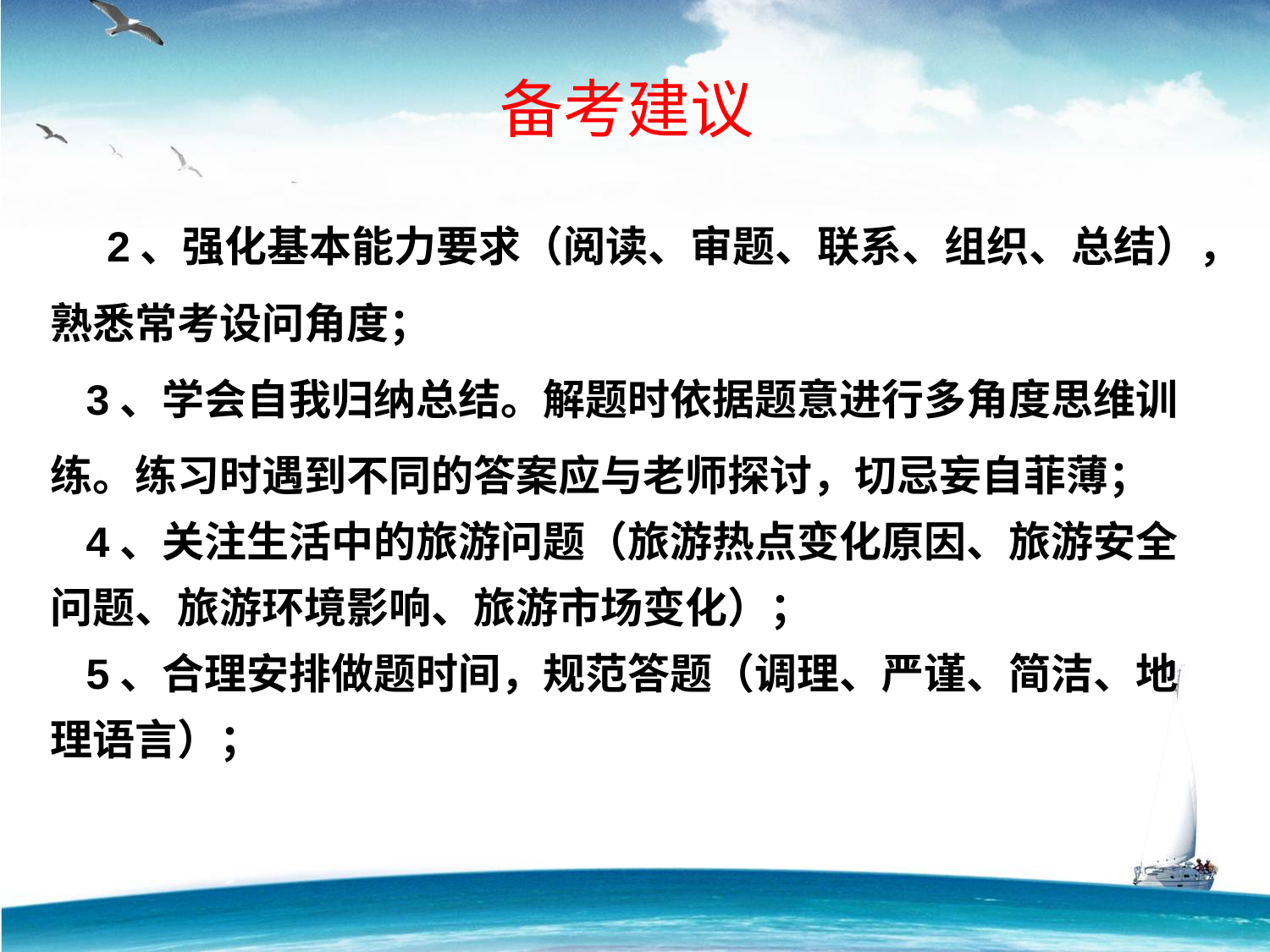

备考建议
     2、强化基本能力要求（阅读、审题、联系、组织、总结），熟悉常考设问角度；
   3、学会自我归纳总结。解题时依据题意进行多角度思维训练。练习时遇到不同的答案应与老师探讨，切忌妄自菲薄；
   4、关注生活中的旅游问题（旅游热点变化原因、旅游安全问题、旅游环境影响、旅游市场变化）；
   5、合理安排做题时间，规范答题（调理、严谨、简洁、地理语言）；